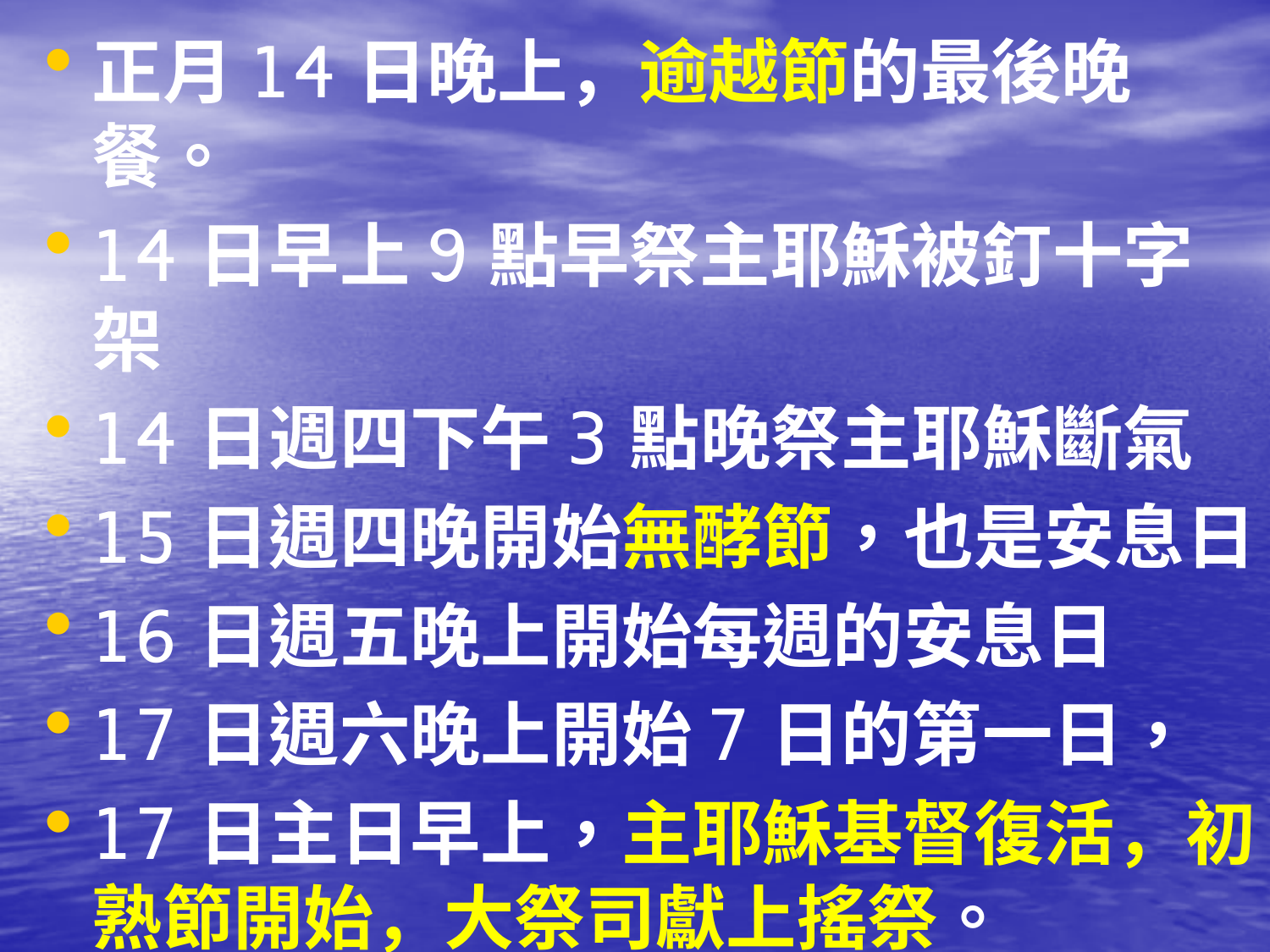

正月14日晚上，逾越節的最後晚餐。
14日早上9點早祭主耶穌被釘十字架
14日週四下午3點晚祭主耶穌斷氣
15日週四晚開始無酵節，也是安息日
16日週五晚上開始每週的安息日
17日週六晚上開始7日的第一日，
17日主日早上，主耶穌基督復活，初熟節開始，大祭司獻上搖祭。
三個白天14-16，三夜15-17在地裡